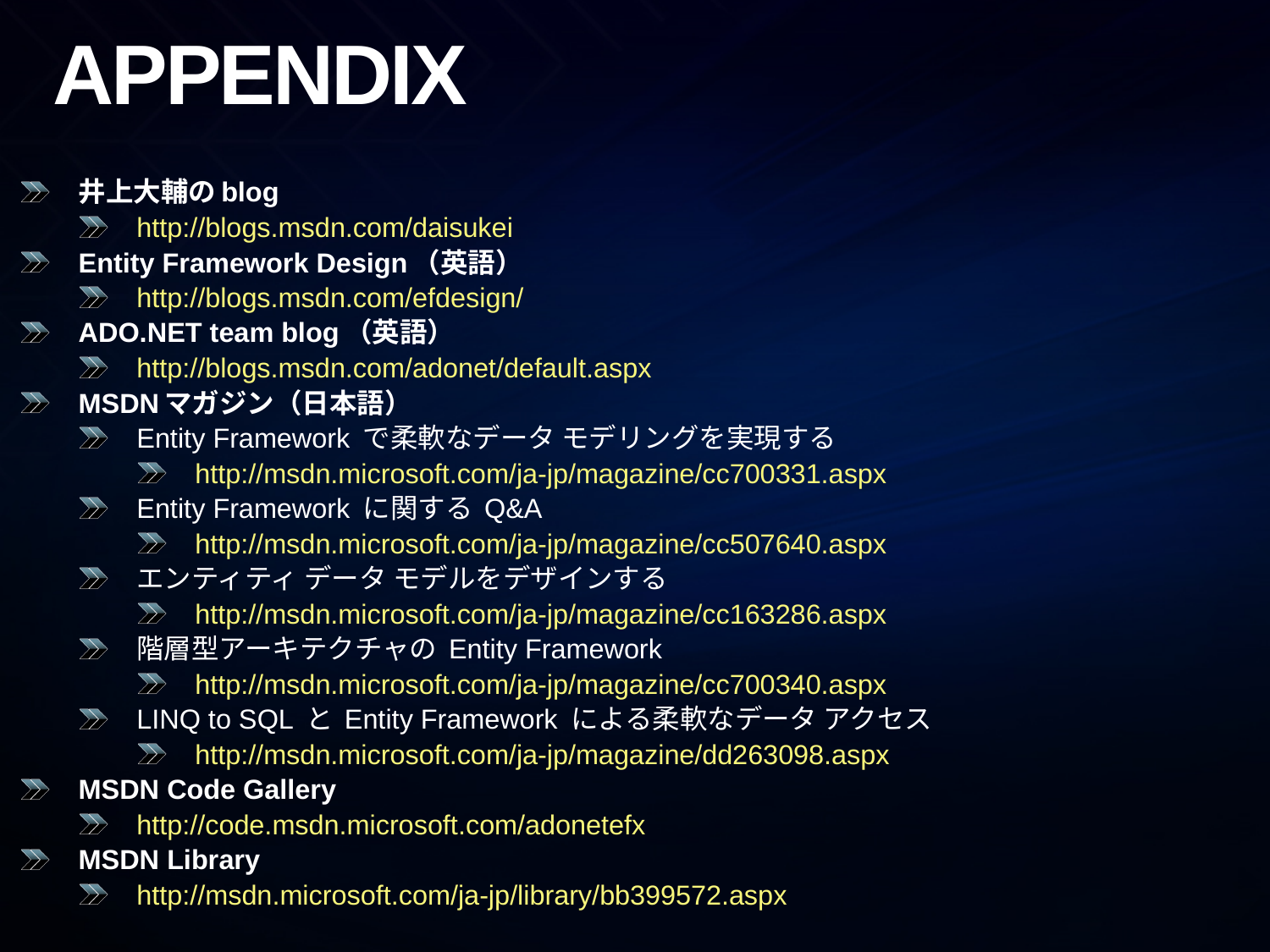

# APPENDIX
井上大輔のblog
http://blogs.msdn.com/daisukei
Entity Framework Design（英語）
http://blogs.msdn.com/efdesign/
ADO.NET team blog（英語）
http://blogs.msdn.com/adonet/default.aspx
MSDNマガジン（日本語）
Entity Framework で柔軟なデータ モデリングを実現する
http://msdn.microsoft.com/ja-jp/magazine/cc700331.aspx
Entity Framework に関する Q&A
http://msdn.microsoft.com/ja-jp/magazine/cc507640.aspx
エンティティ データ モデルをデザインする
http://msdn.microsoft.com/ja-jp/magazine/cc163286.aspx
階層型アーキテクチャの Entity Framework
http://msdn.microsoft.com/ja-jp/magazine/cc700340.aspx
LINQ to SQL と Entity Framework による柔軟なデータ アクセス
http://msdn.microsoft.com/ja-jp/magazine/dd263098.aspx
MSDN Code Gallery
http://code.msdn.microsoft.com/adonetefx
MSDN Library
http://msdn.microsoft.com/ja-jp/library/bb399572.aspx